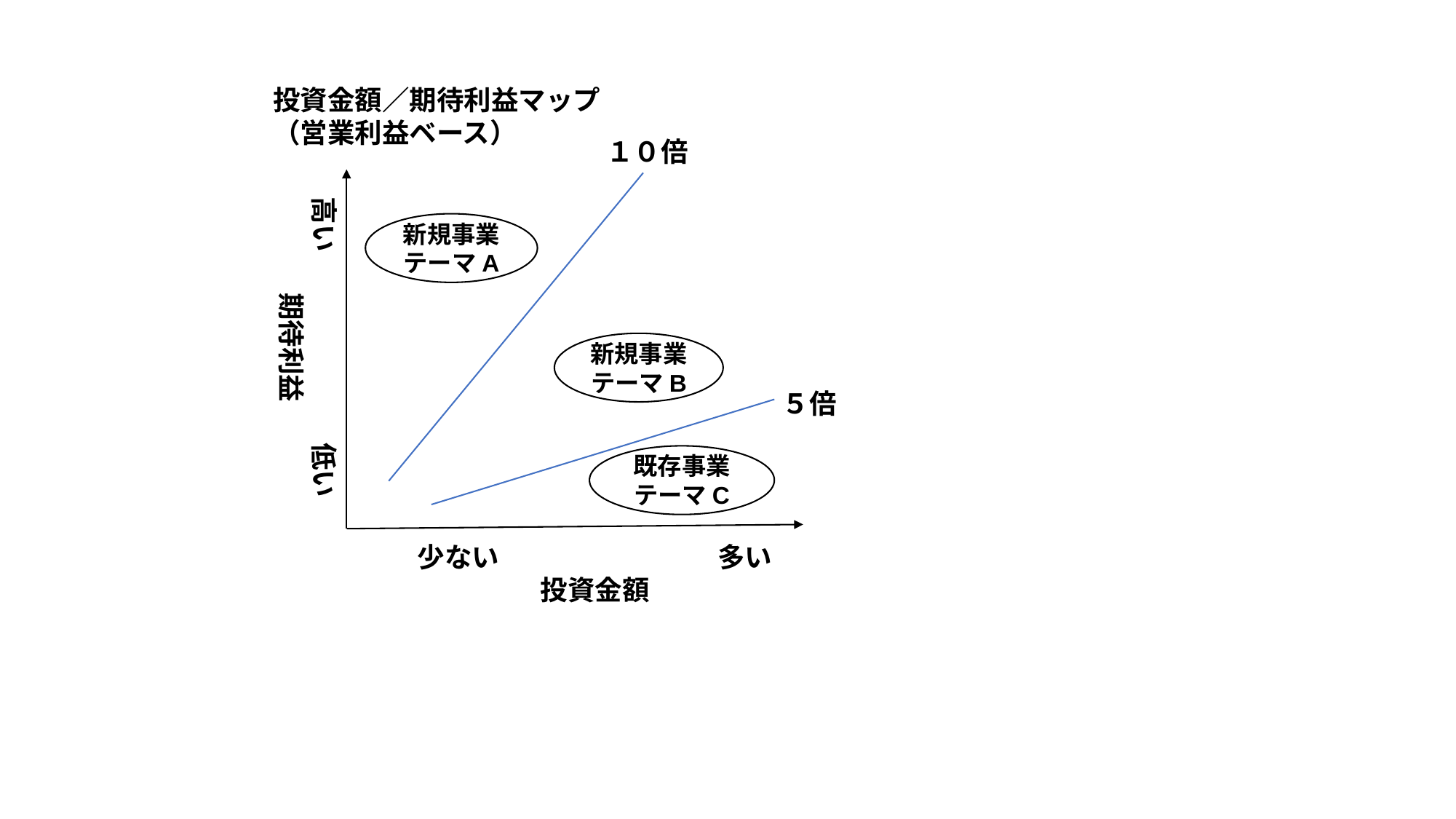

投資金額／期待利益マップ
（営業利益ベース）
１０倍
高い　　　　　　　低い
期待利益
新規事業テーマA
新規事業テーマB
５倍
既存事業テーマC
少ない　　　　　　　　多い
投資金額